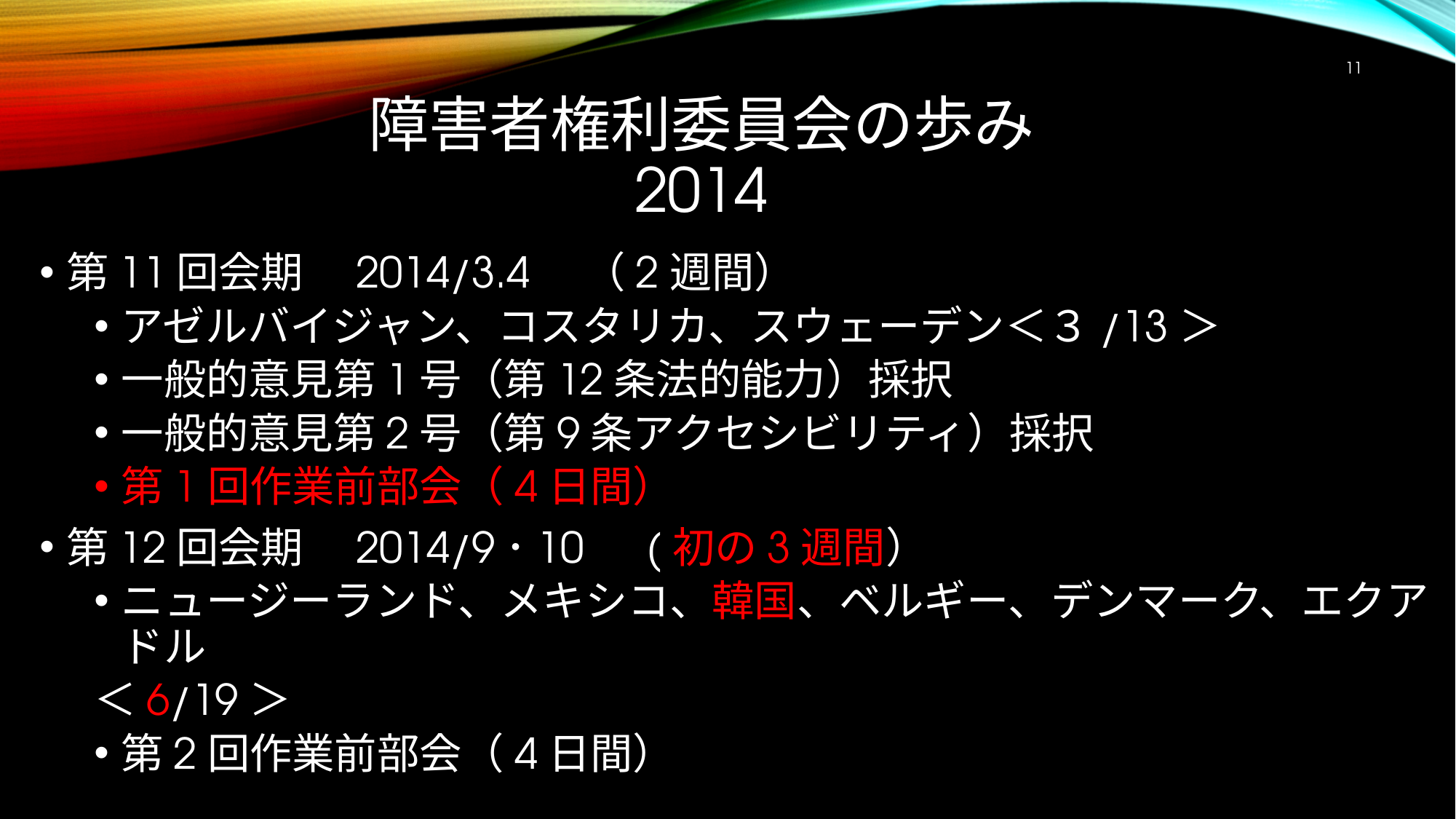

11
# 障害者権利委員会の歩み 2014
第11回会期　2014/3.4　（2週間）
アゼルバイジャン、コスタリカ、スウェーデン＜３/13＞
一般的意見第1号（第12条法的能力）採択
一般的意見第2号（第9条アクセシビリティ）採択
第1回作業前部会（4日間）
第12回会期　2014/9･10　(初の3週間）
ニュージーランド、メキシコ、韓国、ベルギー、デンマーク、エクアドル
＜6/19＞
第2回作業前部会（4日間）